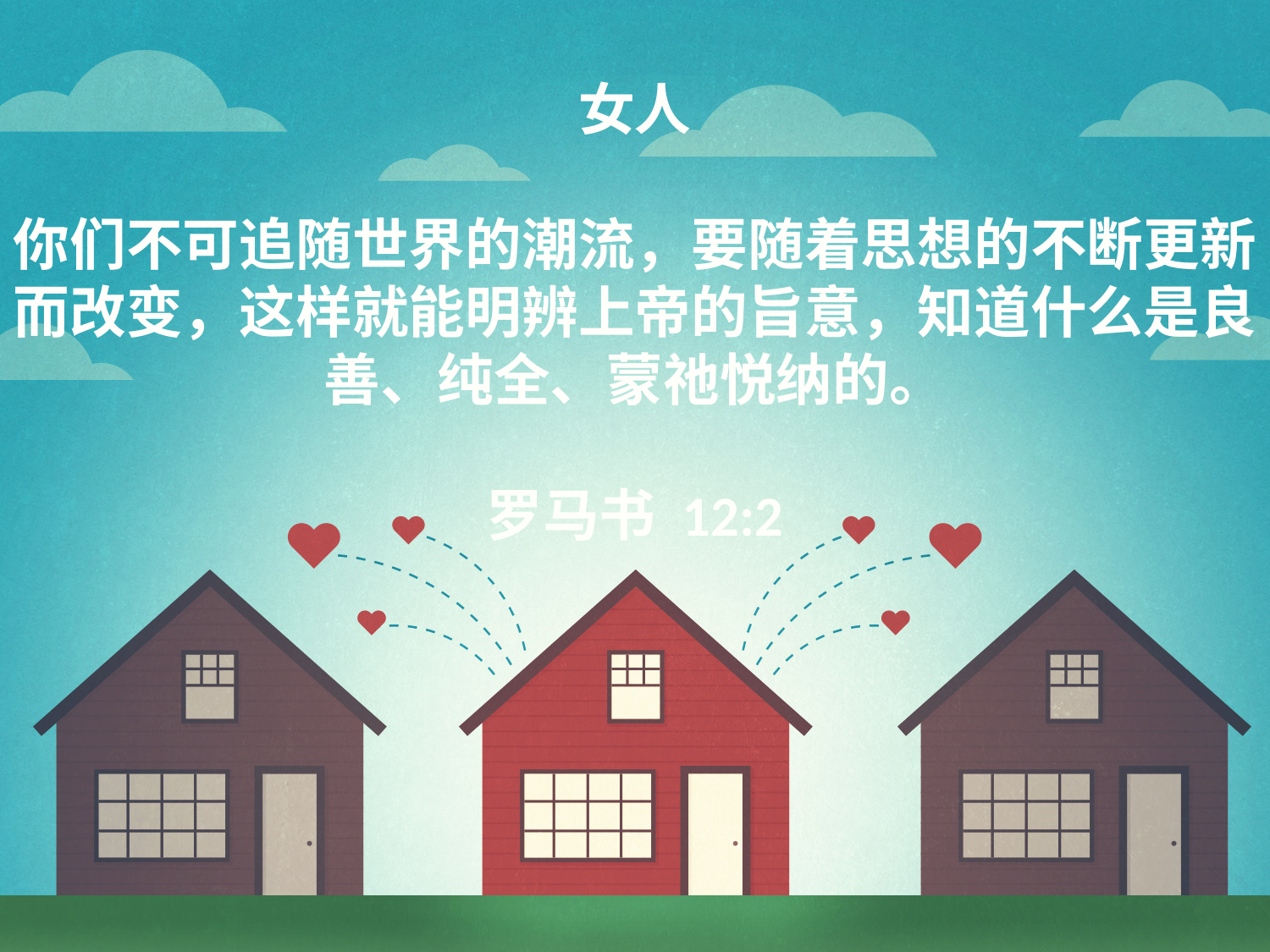

女人

你们不可追随世界的潮流，要随着思想的不断更新而改变，这样就能明辨上帝的旨意，知道什么是良善、纯全、蒙祂悦纳的。

罗马书 12:2